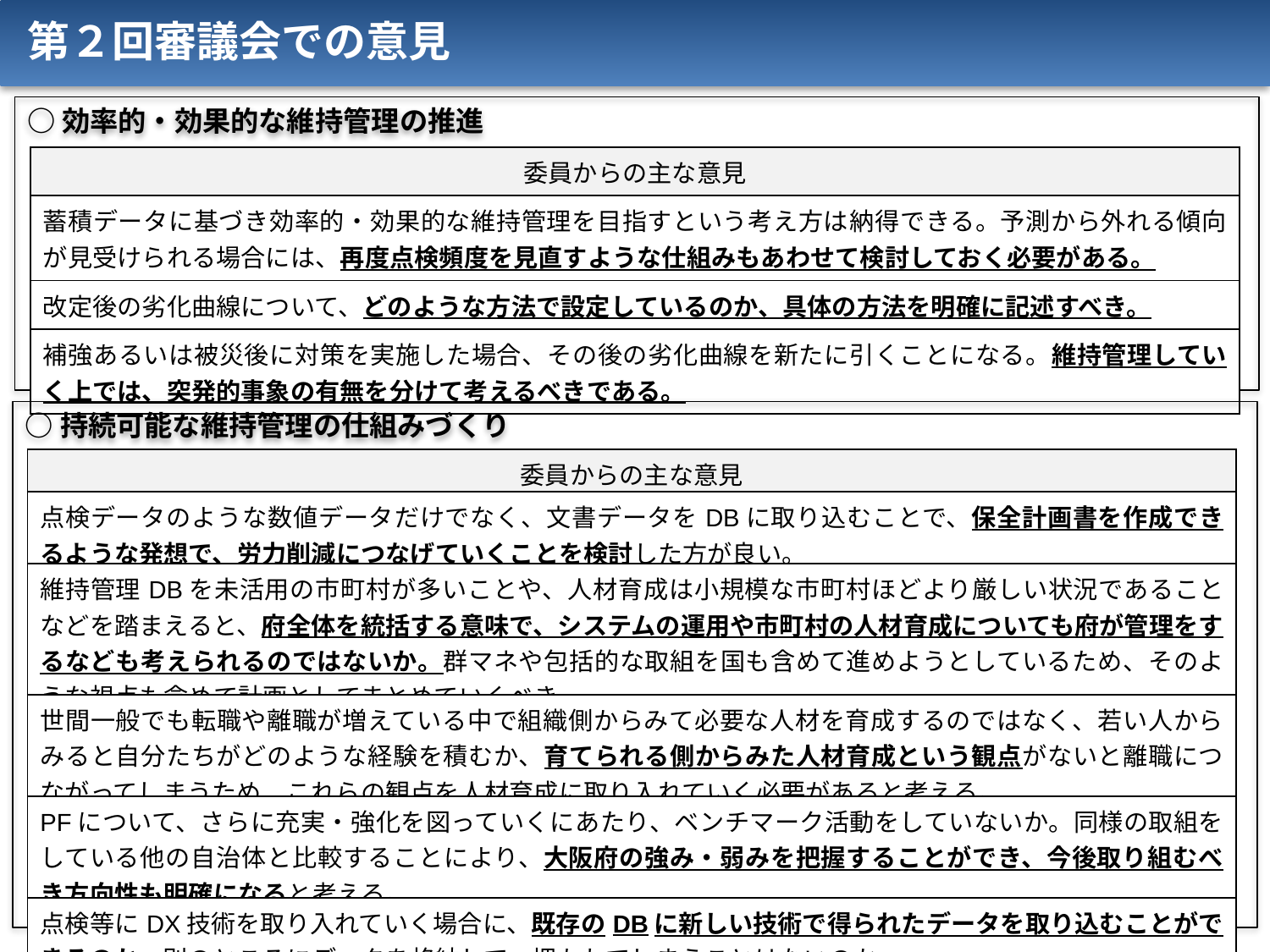

第２回審議会での意見
○効率的・効果的な維持管理の推進
| 委員からの主な意見 |
| --- |
| 蓄積データに基づき効率的・効果的な維持管理を目指すという考え方は納得できる。予測から外れる傾向が見受けられる場合には、再度点検頻度を見直すような仕組みもあわせて検討しておく必要がある。 |
| 改定後の劣化曲線について、どのような方法で設定しているのか、具体の方法を明確に記述すべき。 |
| 補強あるいは被災後に対策を実施した場合、その後の劣化曲線を新たに引くことになる。維持管理していく上では、突発的事象の有無を分けて考えるべきである。 |
○持続可能な維持管理の仕組みづくり
| 委員からの主な意見 |
| --- |
| 点検データのような数値データだけでなく、文書データをDBに取り込むことで、保全計画書を作成できるような発想で、労力削減につなげていくことを検討した方が良い。 |
| 維持管理DBを未活用の市町村が多いことや、人材育成は小規模な市町村ほどより厳しい状況であることなどを踏まえると、府全体を統括する意味で、システムの運用や市町村の人材育成についても府が管理をするなども考えられるのではないか。群マネや包括的な取組を国も含めて進めようとしているため、そのような視点も含めて計画としてまとめていくべき。 |
| 世間一般でも転職や離職が増えている中で組織側からみて必要な人材を育成するのではなく、若い人からみると自分たちがどのような経験を積むか、育てられる側からみた人材育成という観点がないと離職につながってしまうため、これらの観点を人材育成に取り入れていく必要があると考える。 |
| PFについて、さらに充実・強化を図っていくにあたり、ベンチマーク活動をしていないか。同様の取組をしている他の自治体と比較することにより、大阪府の強み・弱みを把握することができ、今後取り組むべき方向性も明確になると考える。 |
| 点検等にDX技術を取り入れていく場合に、既存のDBに新しい技術で得られたデータを取り込むことができるのか。別のところにデータを格納して、埋もれてしまうことはないのか。 |